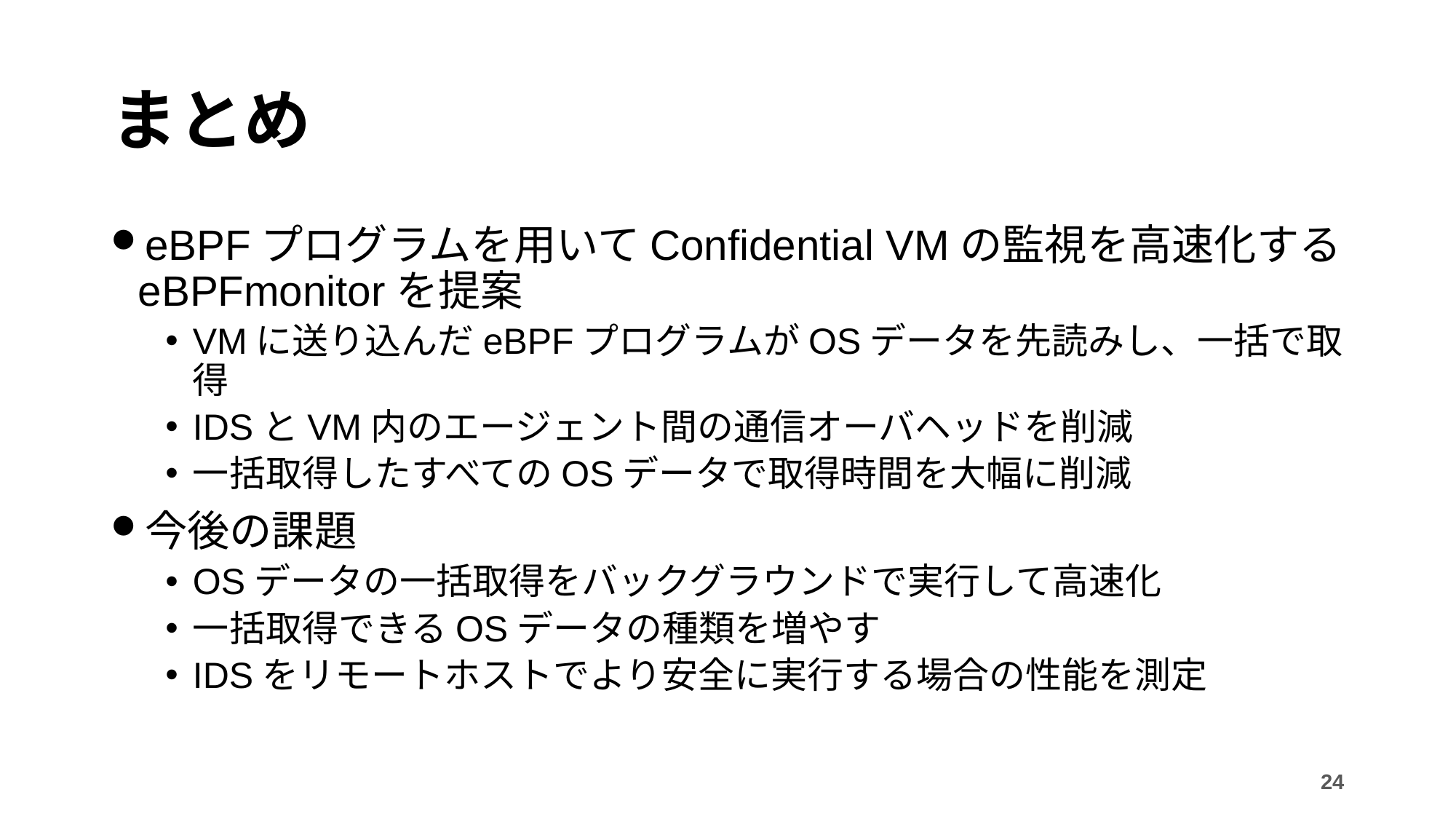

# まとめ
eBPFプログラムを用いてConfidential VMの監視を高速化するeBPFmonitorを提案
VMに送り込んだeBPFプログラムがOSデータを先読みし、一括で取得
IDSとVM内のエージェント間の通信オーバヘッドを削減
一括取得したすべてのOSデータで取得時間を大幅に削減
今後の課題
OSデータの一括取得をバックグラウンドで実行して高速化
一括取得できるOSデータの種類を増やす
IDSをリモートホストでより安全に実行する場合の性能を測定
24